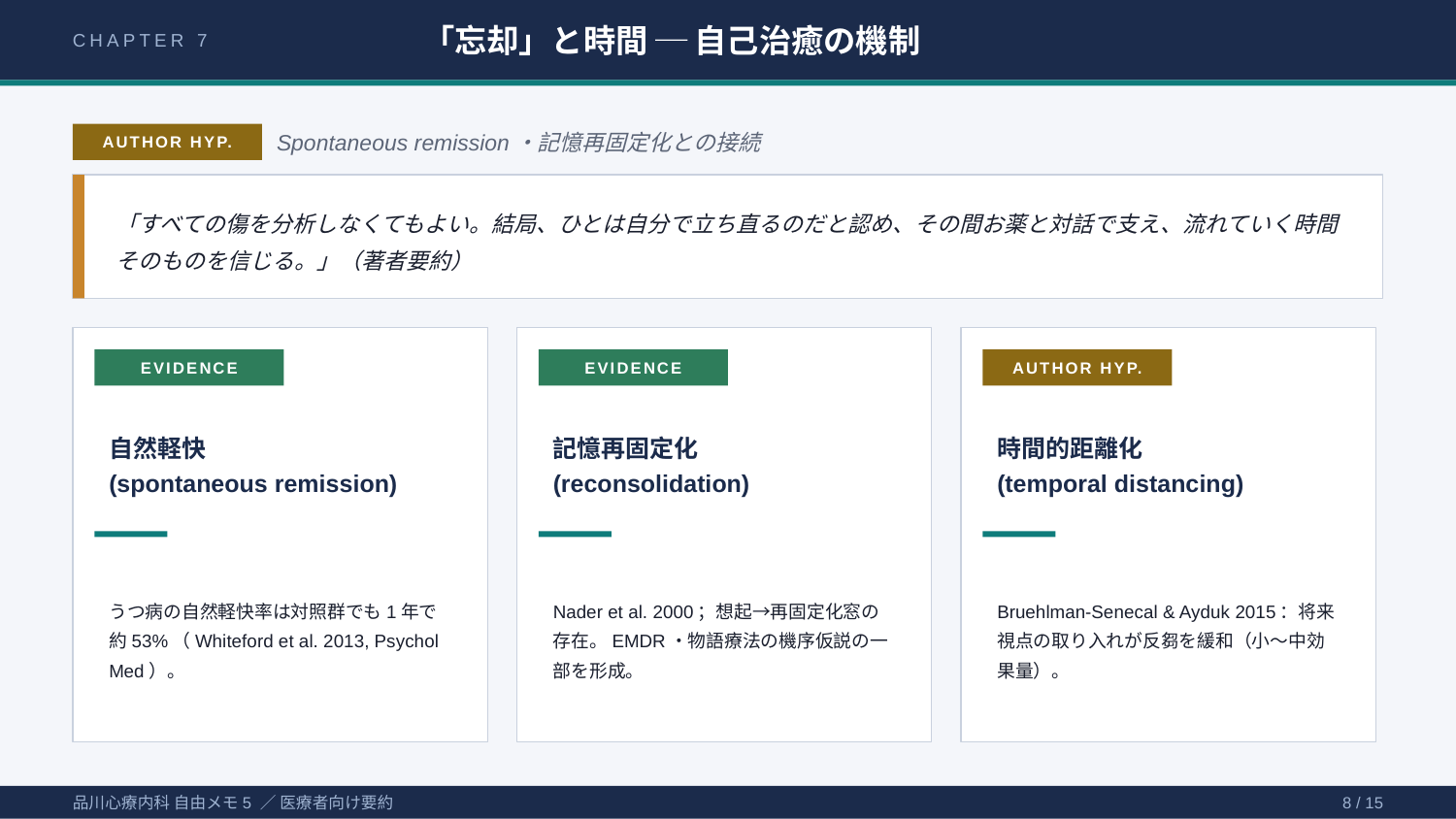

CHAPTER 7
「忘却」と時間 ─ 自己治癒の機制

AUTHOR HYP.
Spontaneous remission・記憶再固定化との接続

「すべての傷を分析しなくてもよい。結局、ひとは自分で立ち直るのだと認め、その間お薬と対話で支え、流れていく時間そのものを信じる。」（著者要約）

EVIDENCE

EVIDENCE

AUTHOR HYP.
自然軽快
(spontaneous remission)
記憶再固定化
(reconsolidation)
時間的距離化
(temporal distancing)

うつ病の自然軽快率は対照群でも1年で約53%（Whiteford et al. 2013, Psychol Med）。
Nader et al. 2000；想起→再固定化窓の存在。EMDR・物語療法の機序仮説の一部を形成。
Bruehlman-Senecal & Ayduk 2015：将来視点の取り入れが反芻を緩和（小〜中効果量）。

品川心療内科 自由メモ5 ／ 医療者向け要約
8 / 15